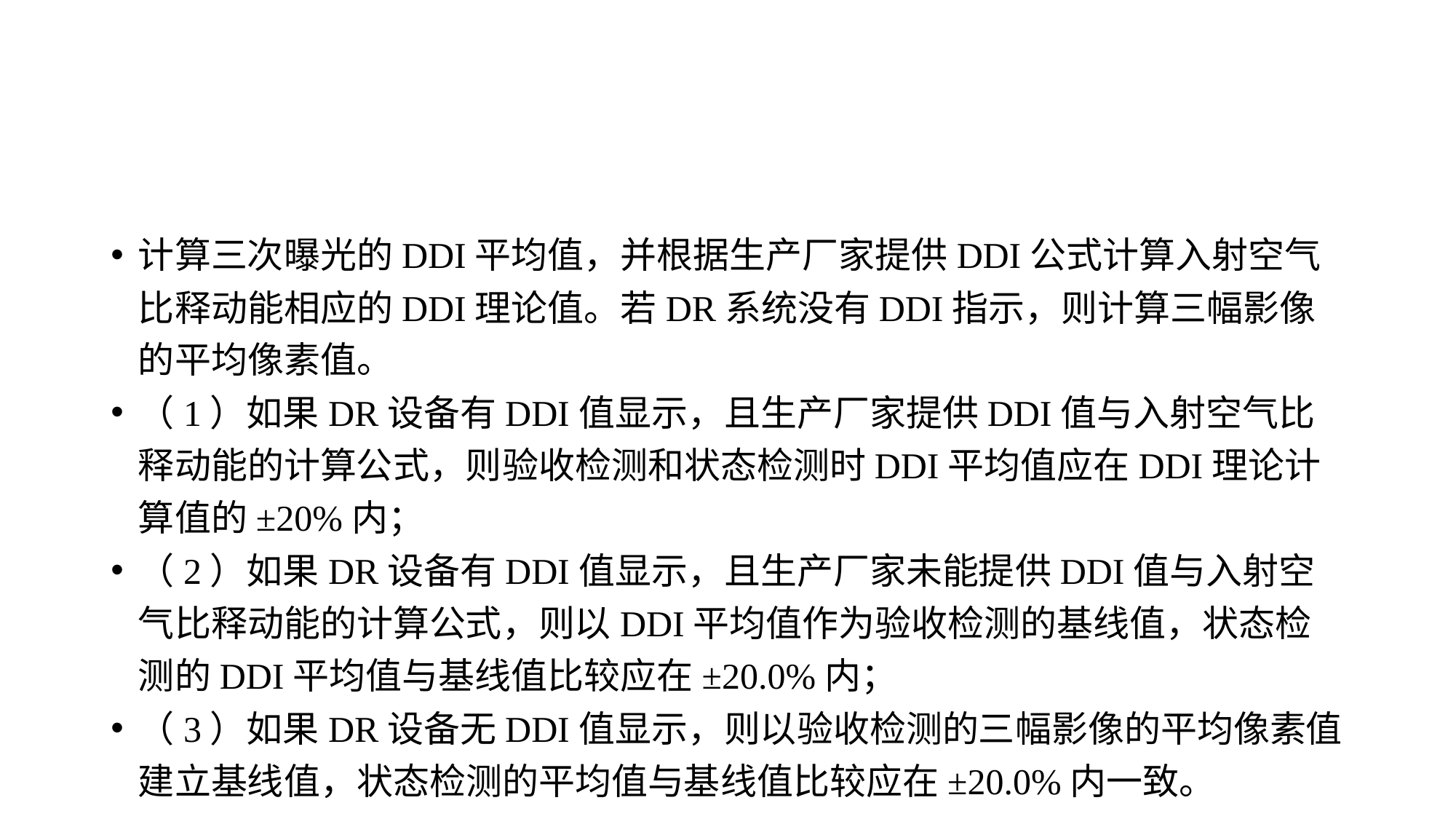

#
计算三次曝光的DDI平均值，并根据生产厂家提供DDI公式计算入射空气比释动能相应的DDI理论值。若DR系统没有DDI指示，则计算三幅影像的平均像素值。
（1）如果DR设备有DDI值显示，且生产厂家提供DDI值与入射空气比释动能的计算公式，则验收检测和状态检测时DDI平均值应在DDI理论计算值的±20%内；
（2）如果DR设备有DDI值显示，且生产厂家未能提供DDI值与入射空气比释动能的计算公式，则以DDI平均值作为验收检测的基线值，状态检测的DDI平均值与基线值比较应在±20.0%内；
（3）如果DR设备无DDI值显示，则以验收检测的三幅影像的平均像素值建立基线值，状态检测的平均值与基线值比较应在±20.0%内一致。